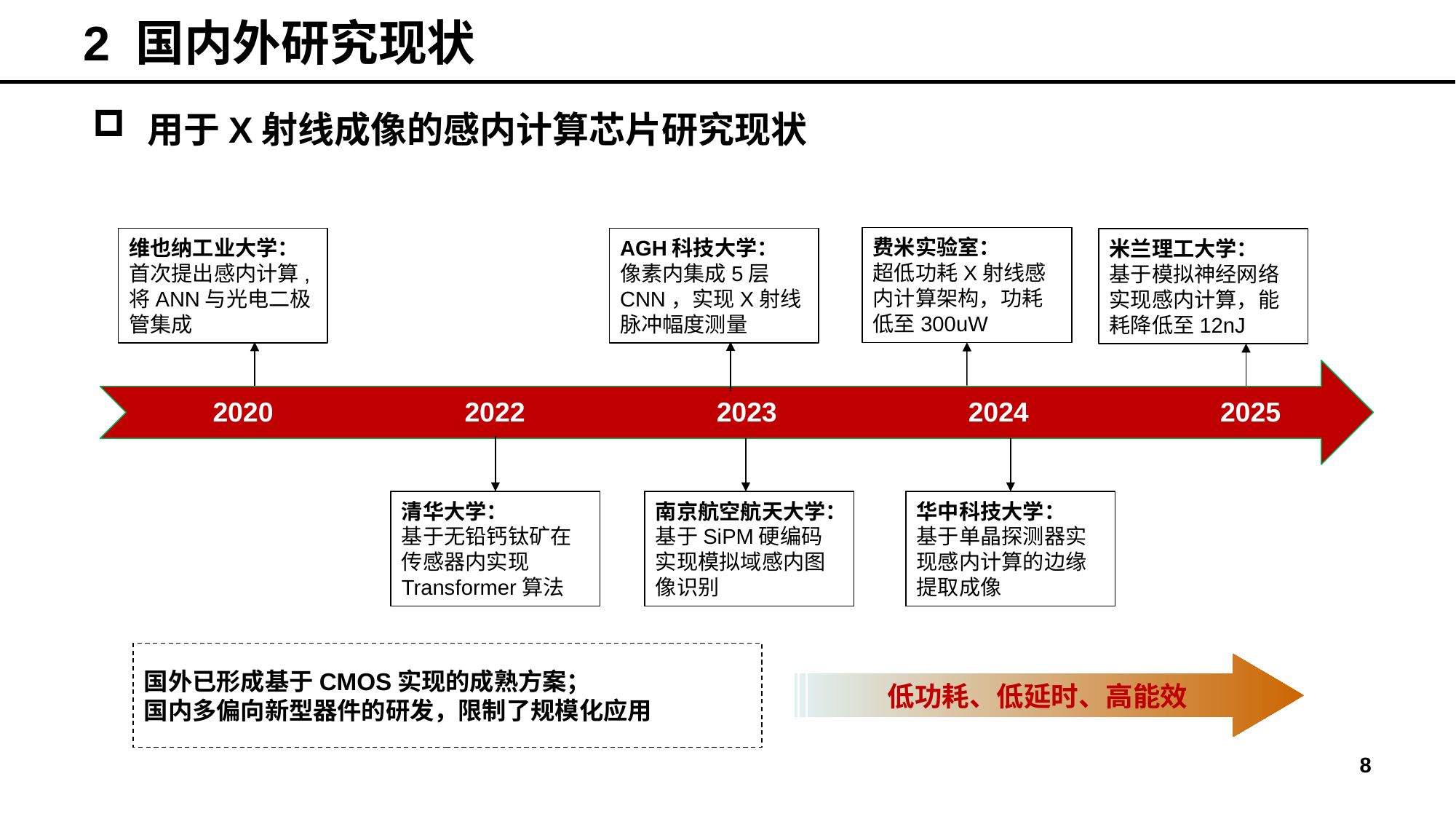

# 2 国内外研究现状

用于X射线成像的感内计算芯片研究现状
费米实验室：
超低功耗X射线感内计算架构，功耗低至300uW
维也纳工业大学：
首次提出感内计算,将ANN与光电二极管集成
AGH科技大学：
像素内集成5层CNN，实现X射线脉冲幅度测量
米兰理工大学：
基于模拟神经网络实现感内计算，能耗降低至12nJ

2020
2022
2023
2024
2025
清华大学：
基于无铅钙钛矿在传感器内实现Transformer算法
南京航空航天大学：
基于SiPM硬编码实现模拟域感内图像识别
华中科技大学：
基于单晶探测器实现感内计算的边缘提取成像
国外已形成基于CMOS实现的成熟方案；
国内多偏向新型器件的研发，限制了规模化应用
低功耗、低延时、高能效
8